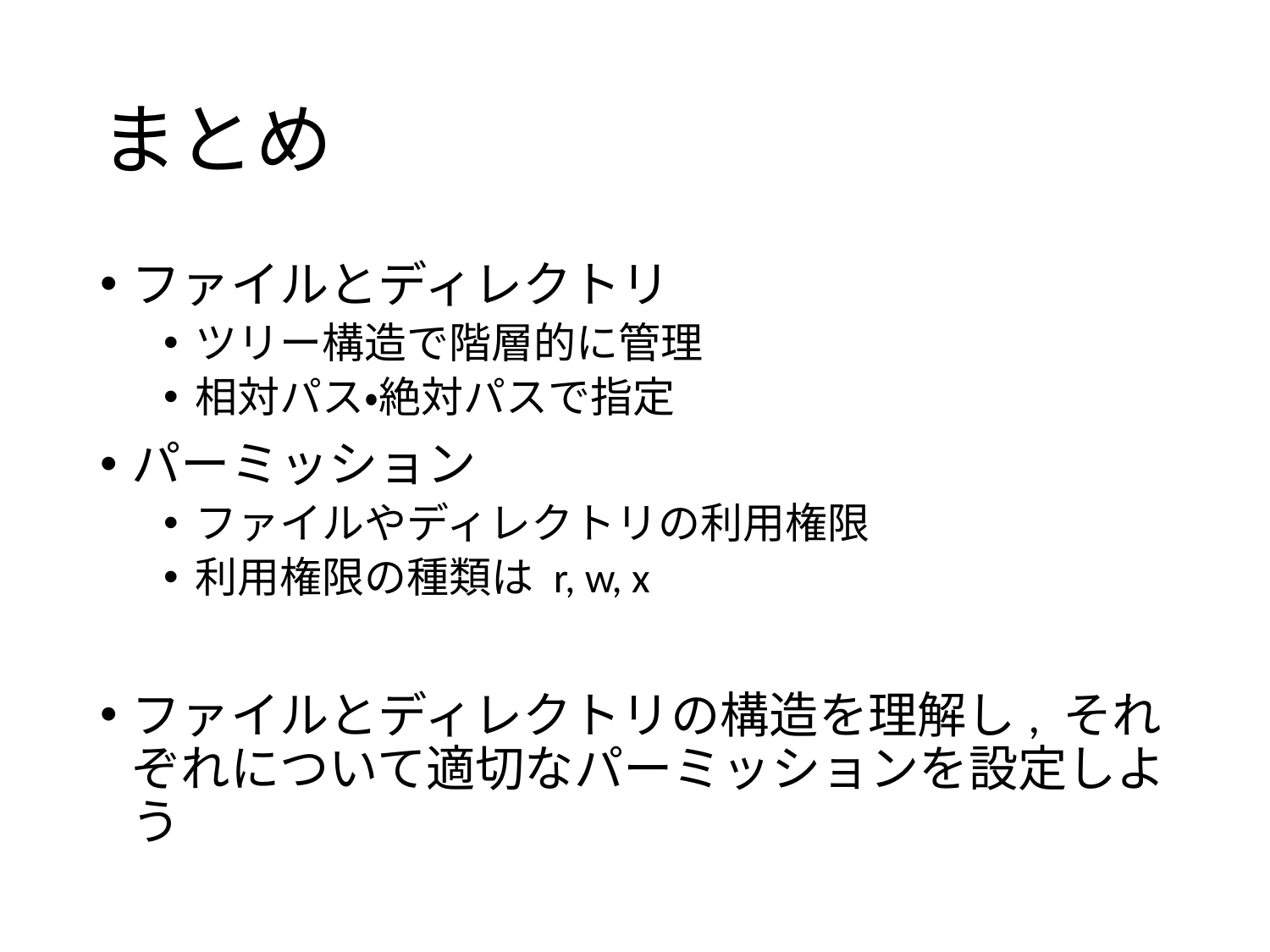

# まとめ
ファイルとディレクトリ
ツリー構造で階層的に管理
相対パス・絶対パスで指定
パーミッション
ファイルやディレクトリの利用権限
利用権限の種類は r, w, x

ファイルとディレクトリの構造を理解し, それぞれについて適切なパーミッションを設定しよう